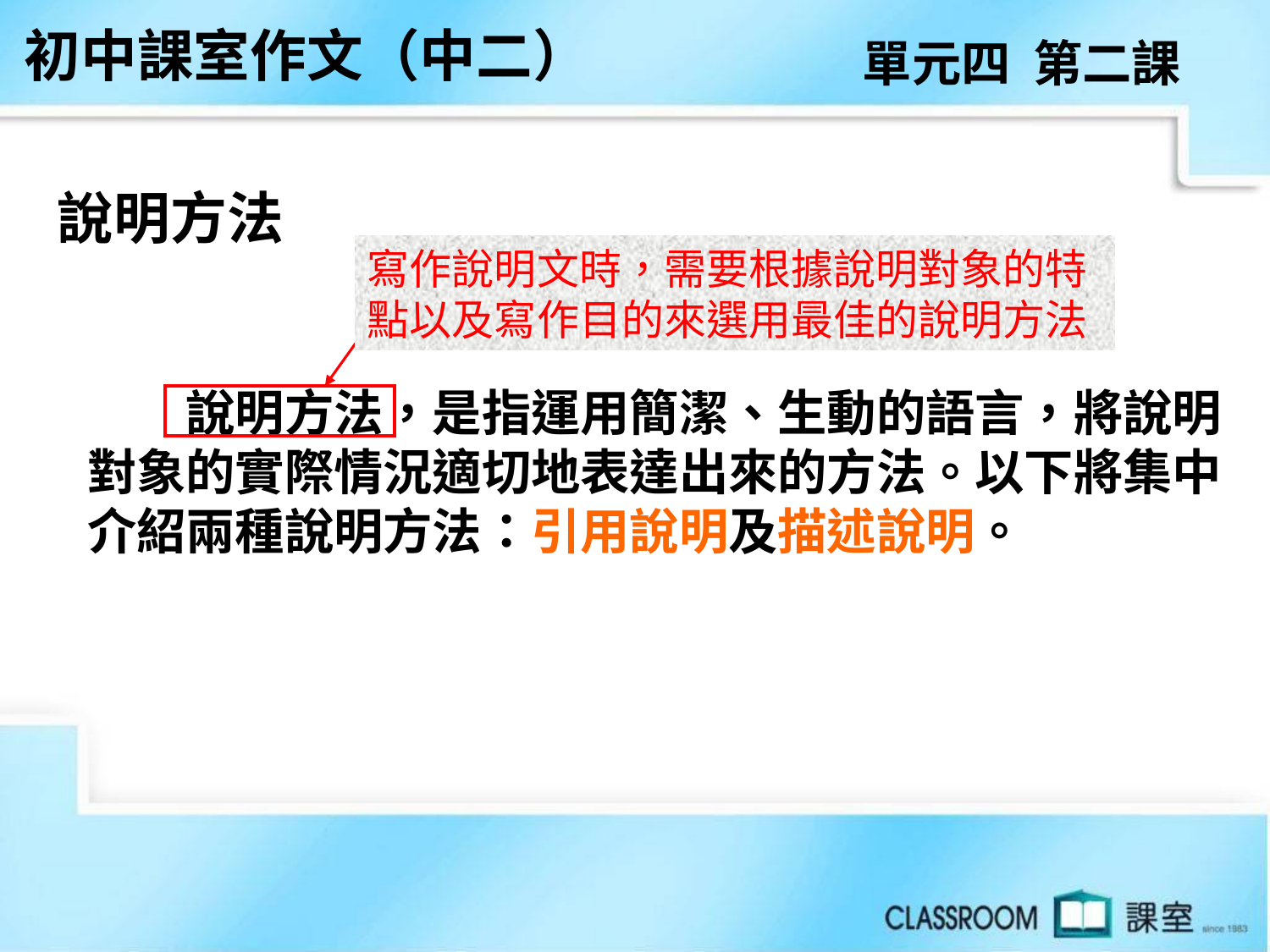

初中課室作文（中二）
單元四  第二課
說明方法
寫作說明文時，需要根據說明對象的特點以及寫作目的來選用最佳的說明方法

　　說明方法，是指運用簡潔、生動的語言，將說明
對象的實際情況適切地表達出來的方法。以下將集中
介紹兩種說明方法：引用說明及描述說明。